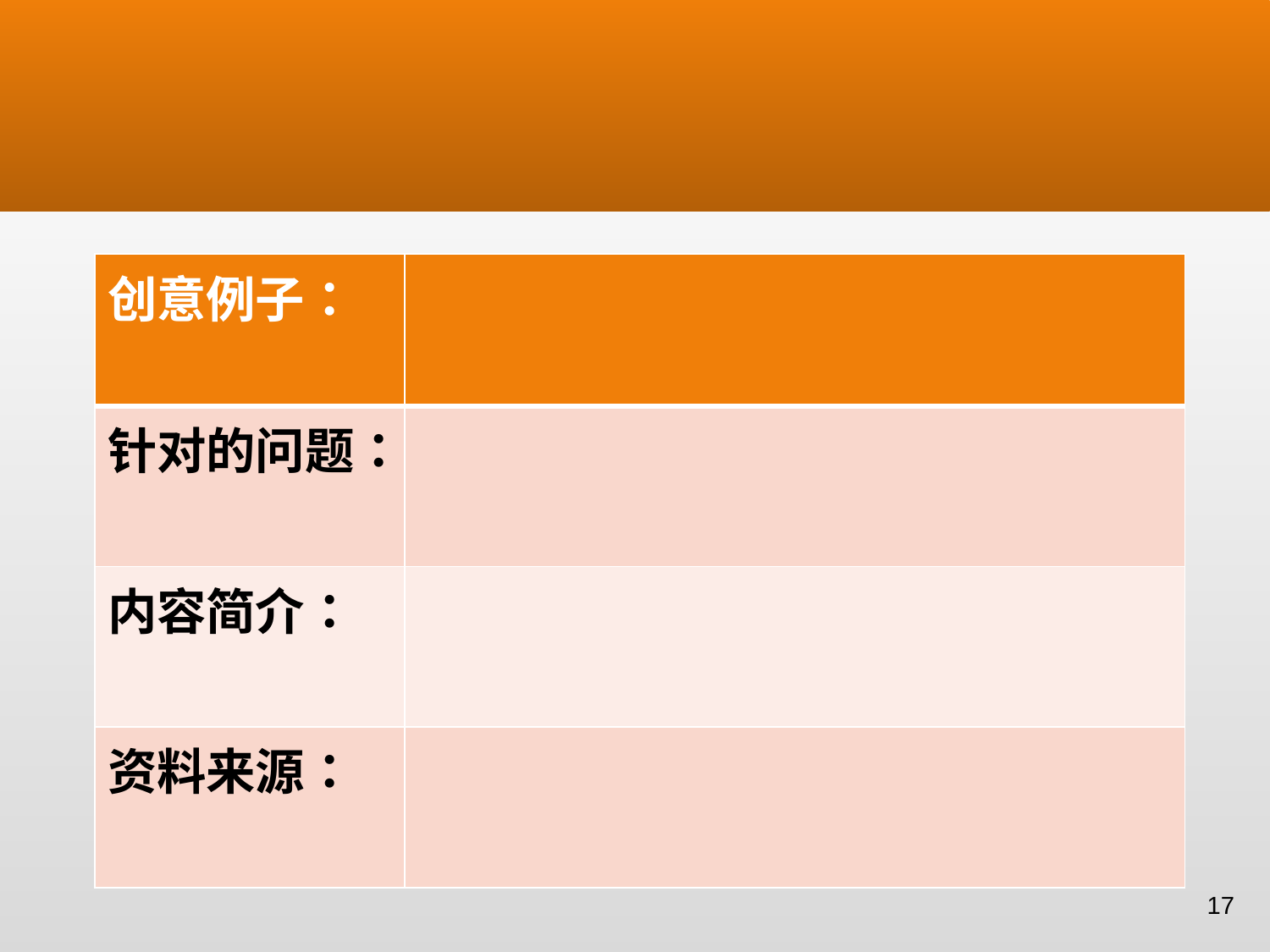

#
| 创意例子： |  |
| --- | --- |
| 针对的问题： |  |
| 内容简介： |  |
| 资料来源： |  |
17